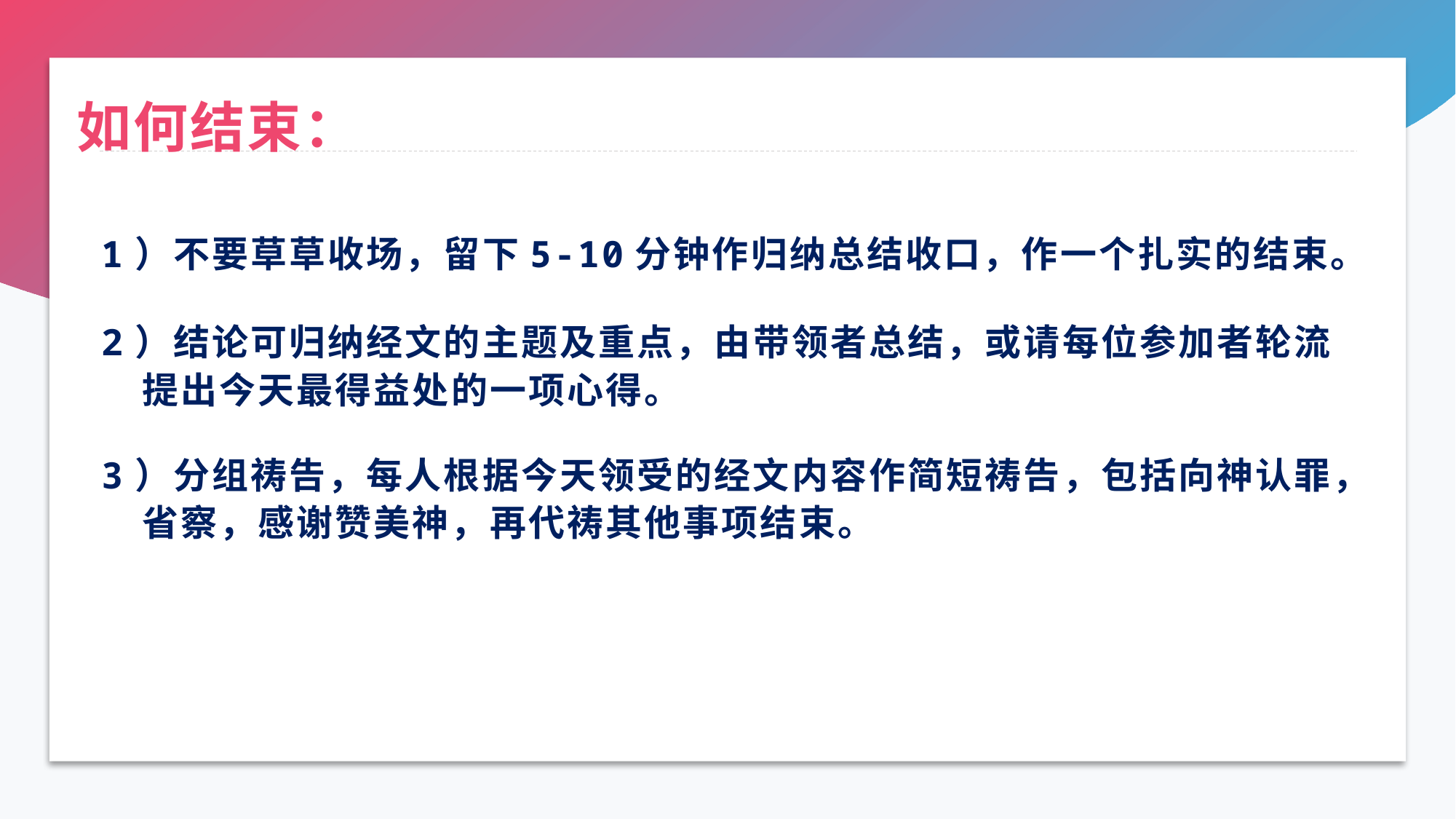

# 如何结束：
1）不要草草收场，留下5-10分钟作归纳总结收口，作一个扎实的结束。
2）结论可归纳经文的主题及重点，由带领者总结，或请每位参加者轮流
   提出今天最得益处的一项心得。
3）分组祷告，每人根据今天领受的经文内容作简短祷告，包括向神认罪，
   省察，感谢赞美神，再代祷其他事项结束。